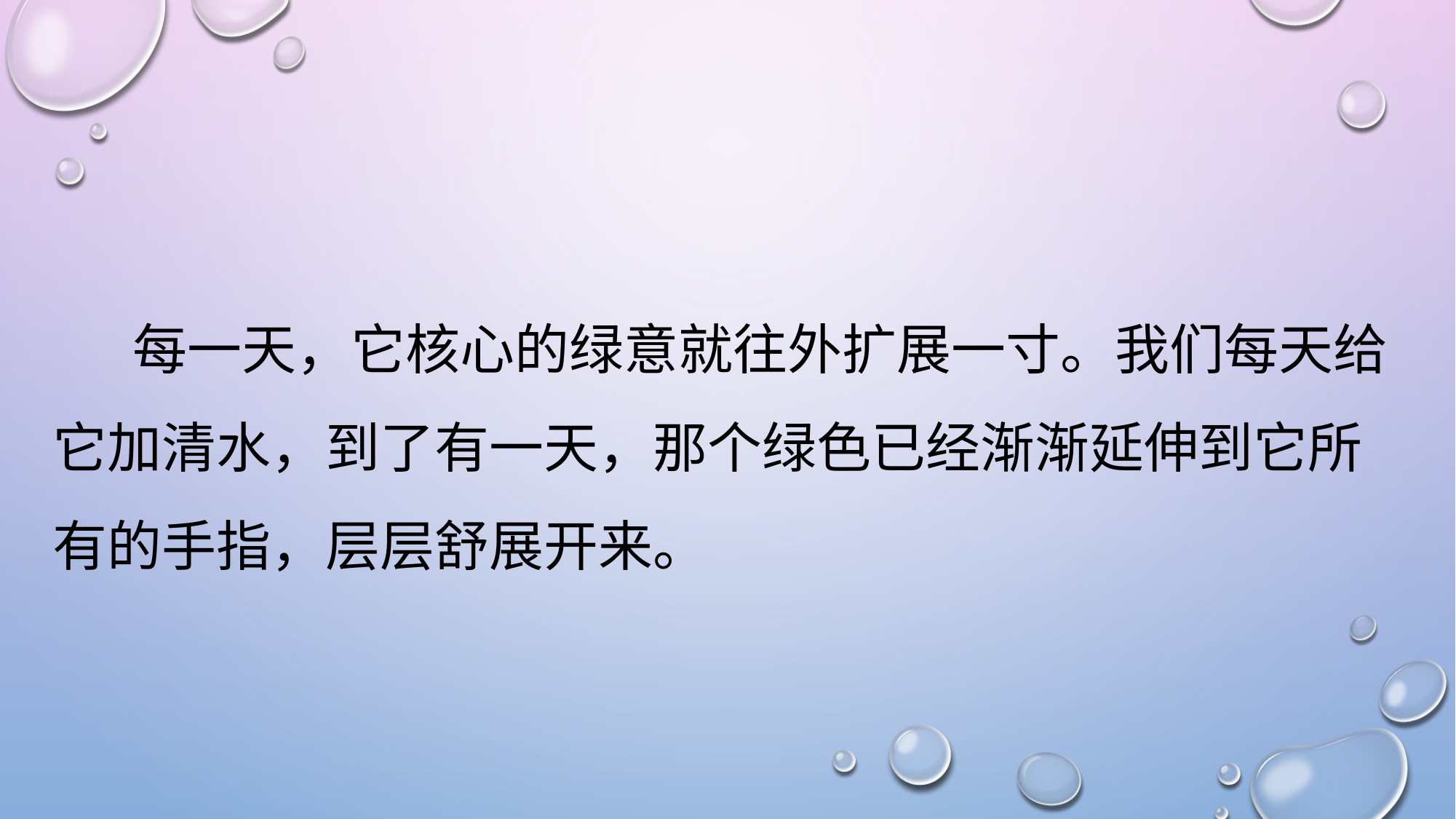

每一天，它核心的绿意就往外扩展一寸。我们每天给它加清水，到了有一天，那个绿色已经渐渐延伸到它所有的手指，层层舒展开来。